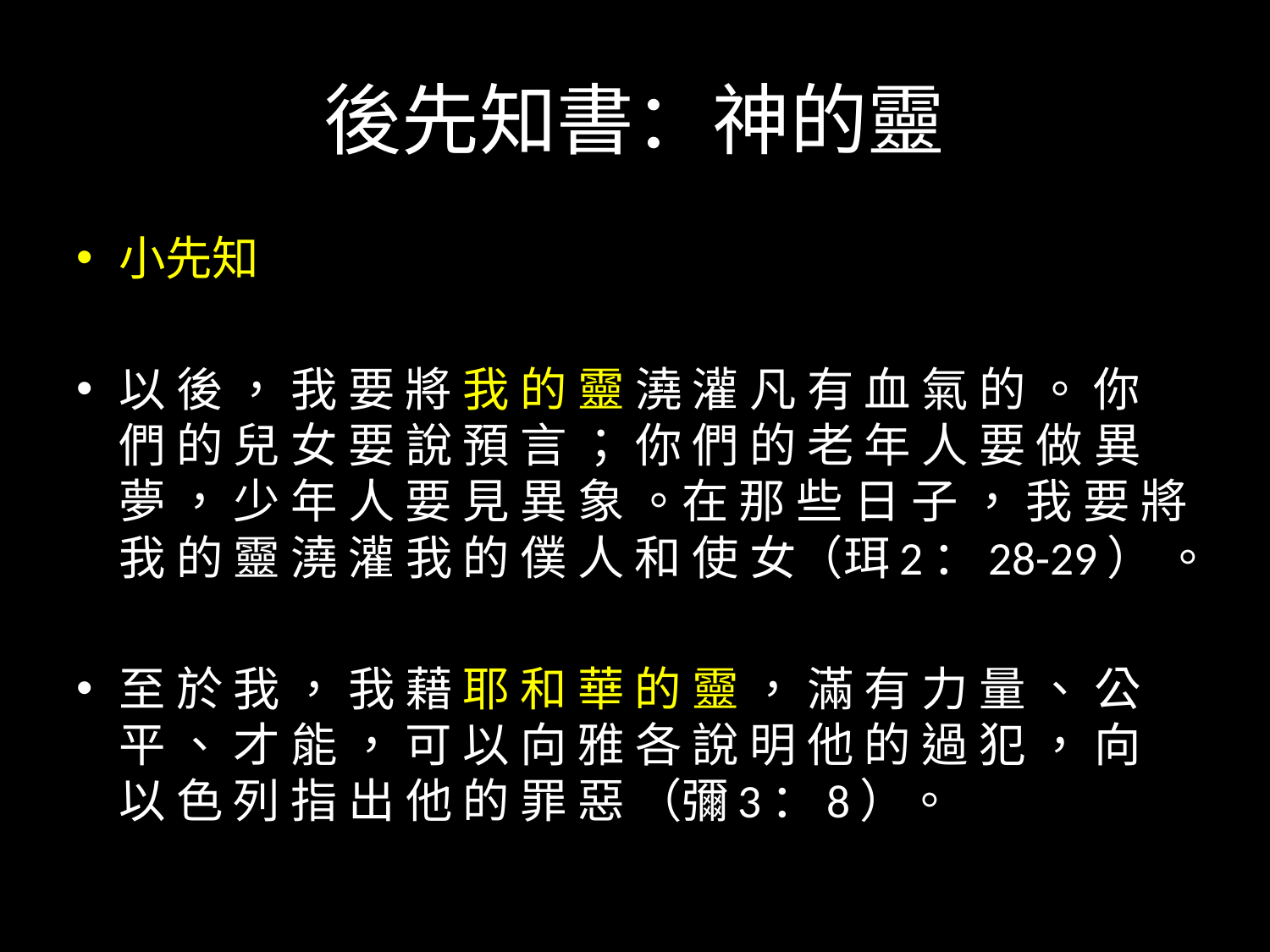

# 後先知書：神的靈
小先知

以 後 ， 我 要 將 我 的 靈 澆 灌 凡 有 血 氣 的 。 你 們 的 兒 女 要 說 預 言 ； 你 們 的 老 年 人 要 做 異 夢 ， 少 年 人 要 見 異 象 。在 那 些 日 子 ， 我 要 將 我 的 靈 澆 灌 我 的 僕 人 和 使 女（珥2：28-29） 。

至 於 我 ， 我 藉 耶 和 華 的 靈 ， 滿 有 力 量 、 公 平 、 才 能 ， 可 以 向 雅 各 說 明 他 的 過 犯 ， 向 以 色 列 指 出 他 的 罪 惡 （彌3：8）。